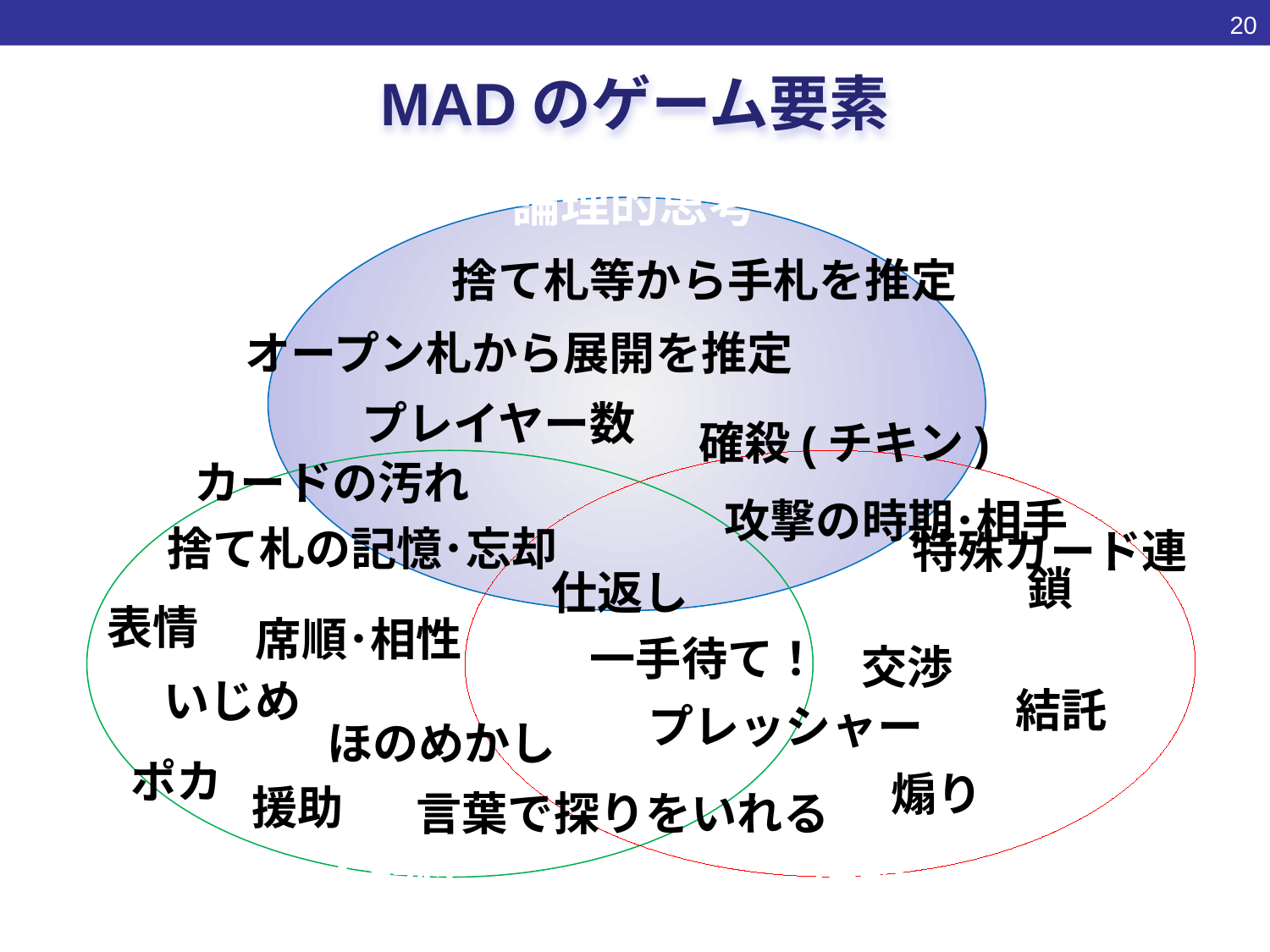

20
# MADのゲーム要素
論理的思考

捨て札等から手札を推定
オープン札から展開を推定
プレイヤー数
確殺(チキン)
カードの汚れ

攻撃の時期･相手
捨て札の記憶･忘却
仕返し
特殊カード連鎖
表情
席順･相性
交渉
一手待て！
結託
いじめ
ほのめかし
プレッシャー
煽り
ポカ
援助
言葉で探りをいれる
人間性
攻撃